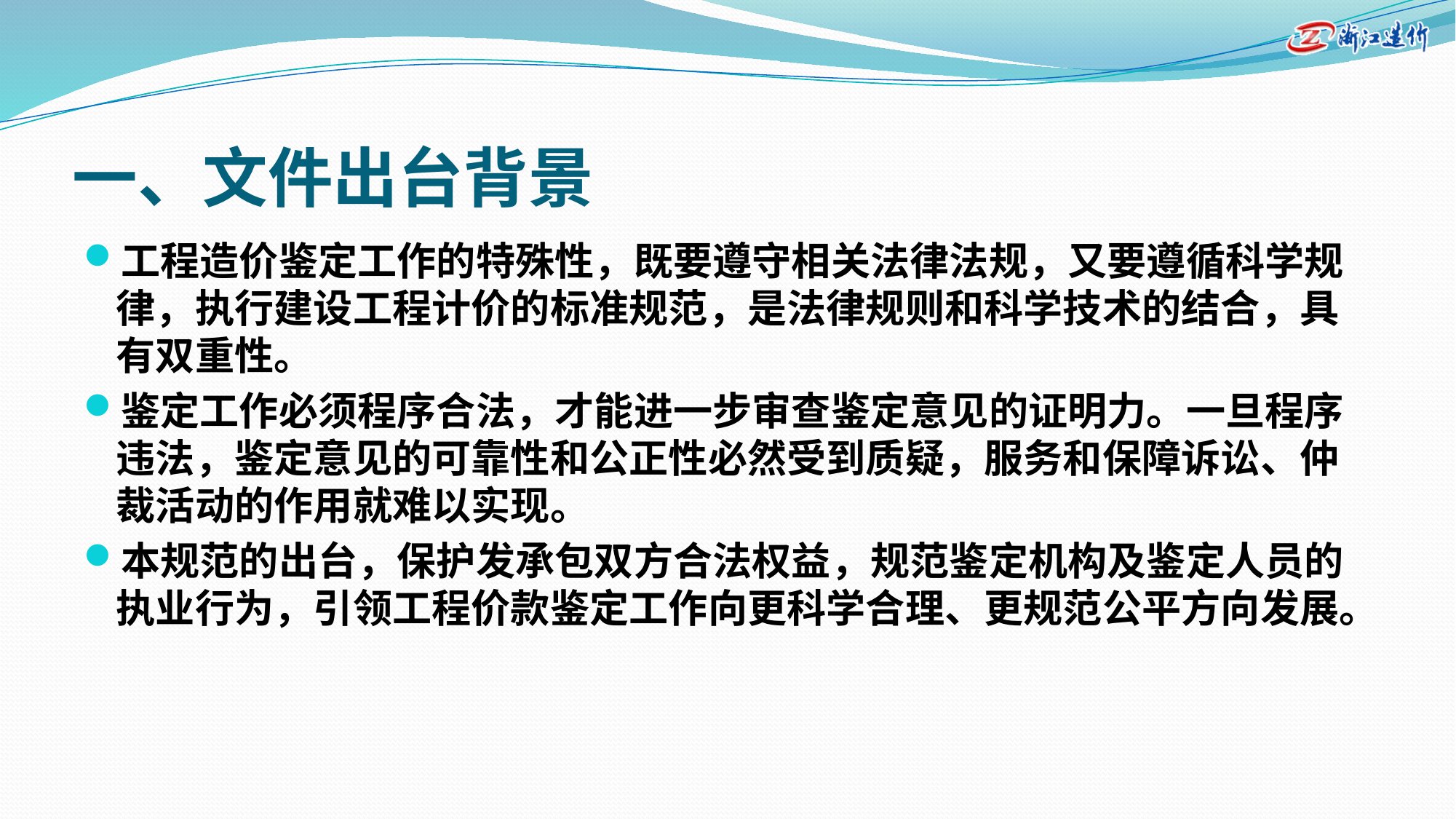

# 一、文件出台背景
工程造价鉴定工作的特殊性，既要遵守相关法律法规，又要遵循科学规律，执行建设工程计价的标准规范，是法律规则和科学技术的结合，具有双重性。
鉴定工作必须程序合法，才能进一步审查鉴定意见的证明力。一旦程序违法，鉴定意见的可靠性和公正性必然受到质疑，服务和保障诉讼、仲裁活动的作用就难以实现。
本规范的出台，保护发承包双方合法权益，规范鉴定机构及鉴定人员的执业行为，引领工程价款鉴定工作向更科学合理、更规范公平方向发展。